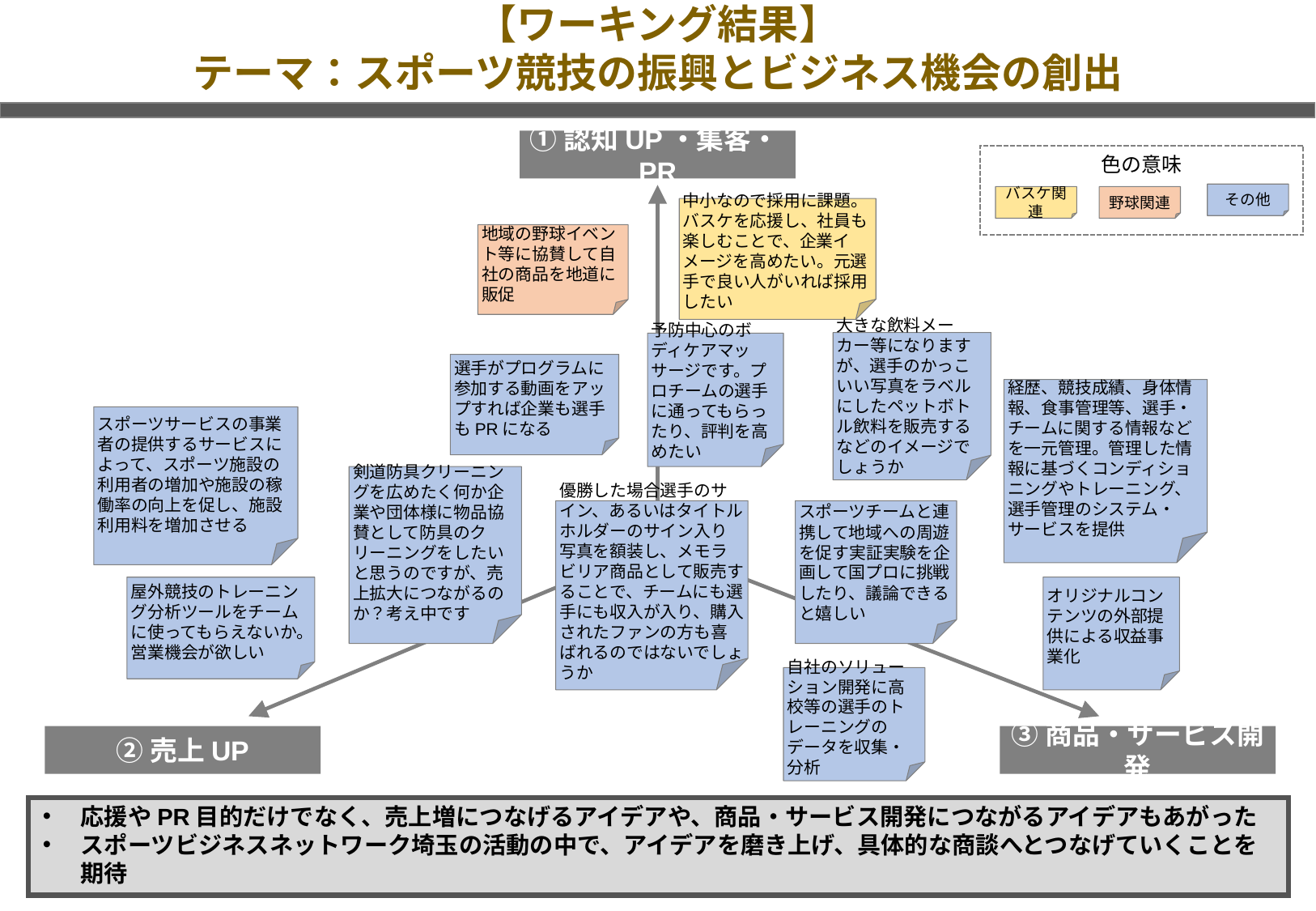

【ワーキング結果】
テーマ：スポーツ競技の振興とビジネス機会の創出
①認知UP・集客・PR
色の意味
その他
バスケ関連
野球関連
中小なので採用に課題。バスケを応援し、社員も楽しむことで、企業イメージを高めたい。元選手で良い人がいれば採用したい
地域の野球イベント等に協賛して自社の商品を地道に販促
大きな飲料メーカー等になりますが、選手のかっこいい写真をラベルにしたペットボトル飲料を販売するなどのイメージでしょうか
予防中心のボディケアマッサージです。プロチームの選手に通ってもらったり、評判を高めたい
選手がプログラムに参加する動画をアップすれば企業も選手もPRになる
経歴、競技成績、身体情報、食事管理等、選手・チームに関する情報などを一元管理。管理した情報に基づくコンディショニングやトレーニング、選手管理のシステム・サービスを提供
スポーツサービスの事業者の提供するサービスによって、スポーツ施設の利用者の増加や施設の稼働率の向上を促し、施設利用料を増加させる
剣道防具クリーニングを広めたく何か企業や団体様に物品協賛として防具のクリーニングをしたいと思うのですが、売上拡大につながるのか？考え中です
スポーツチームと連携して地域への周遊を促す実証実験を企画して国プロに挑戦したり、議論できると嬉しい
優勝した場合選手のサイン、あるいはタイトルホルダーのサイン入り写真を額装し、メモラビリア商品として販売することで、チームにも選手にも収入が入り、購入されたファンの方も喜ばれるのではないでしょうか
屋外競技のトレーニング分析ツールをチームに使ってもらえないか。営業機会が欲しい
オリジナルコンテンツの外部提供による収益事業化
自社のソリューション開発に高校等の選手のトレーニングのデータを収集・分析
②売上UP
③商品・サービス開発
応援やPR目的だけでなく、売上増につなげるアイデアや、商品・サービス開発につながるアイデアもあがった
スポーツビジネスネットワーク埼玉の活動の中で、アイデアを磨き上げ、具体的な商談へとつなげていくことを期待